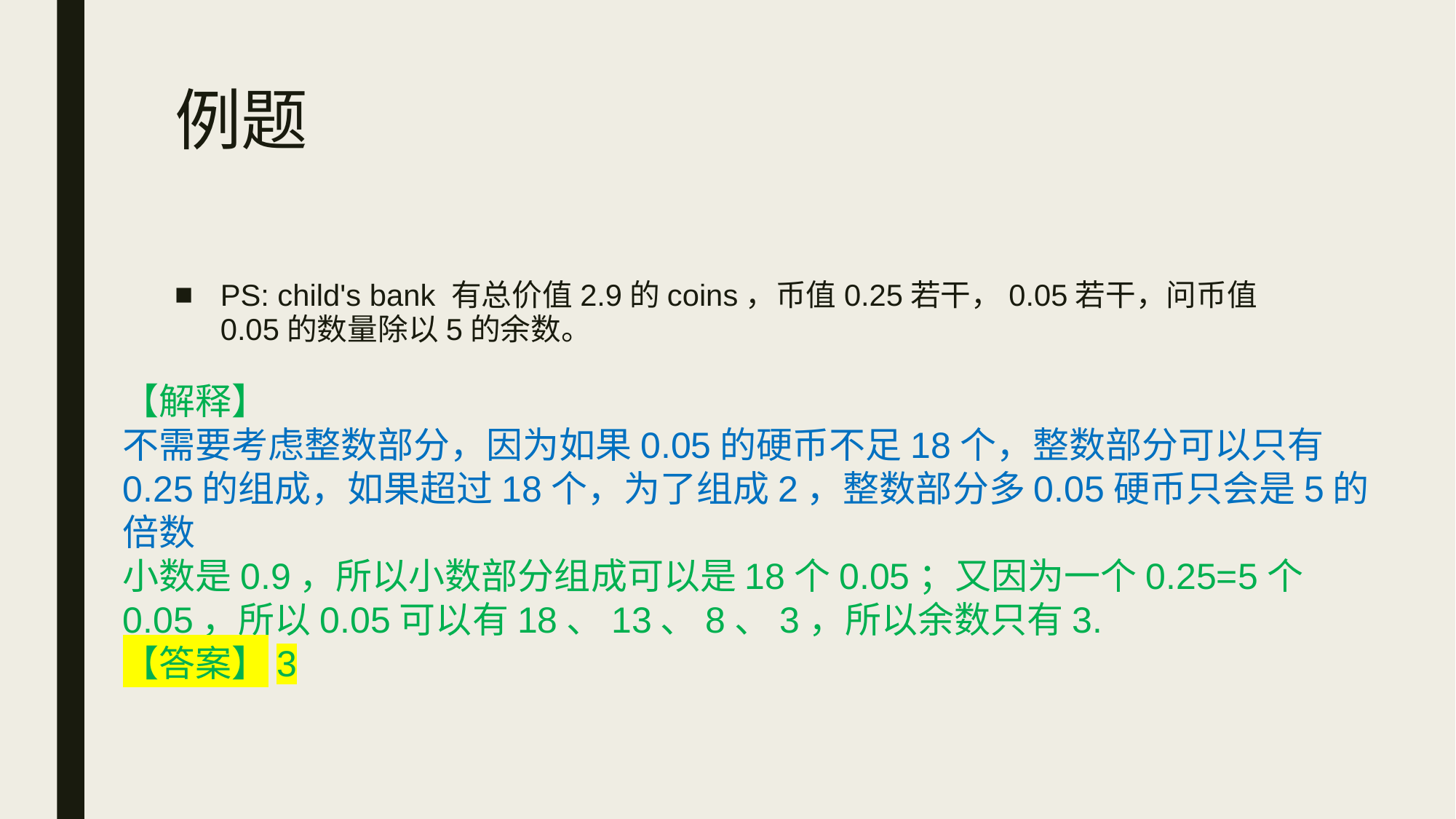

# 例题
PS: child's bank 有总价值2.9的coins，币值0.25若干，0.05若干，问币值0.05的数量除以5的余数。
【解释】
不需要考虑整数部分，因为如果0.05的硬币不足18个，整数部分可以只有0.25的组成，如果超过18个，为了组成2，整数部分多0.05硬币只会是5的倍数
小数是0.9，所以小数部分组成可以是18个0.05；又因为一个0.25=5个0.05，所以0.05可以有18、13、8、3，所以余数只有3.
【答案】3